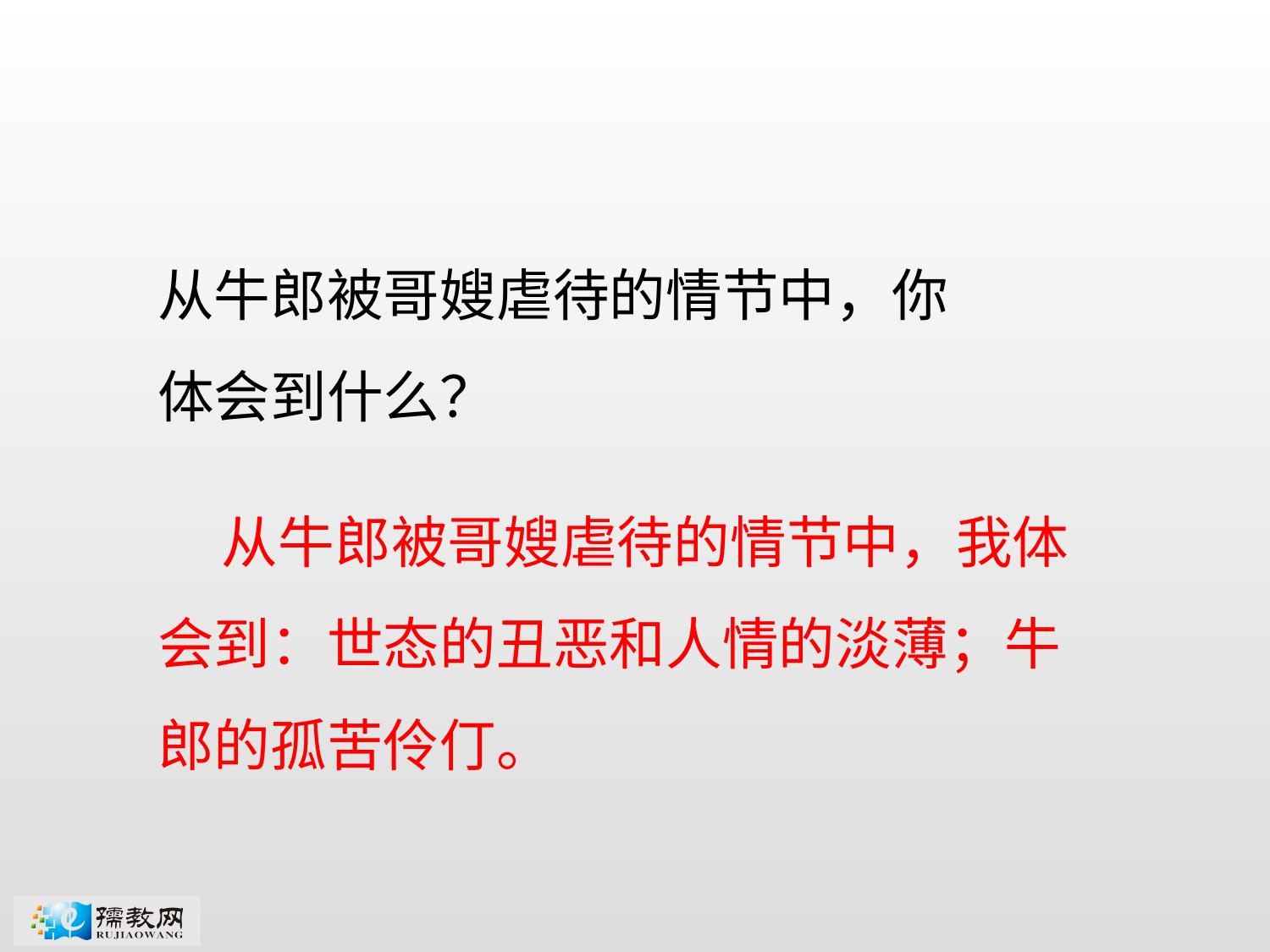

从牛郎被哥嫂虐待的情节中，你体会到什么？
    从牛郎被哥嫂虐待的情节中，我体会到：世态的丑恶和人情的淡薄；牛郎的孤苦伶仃。